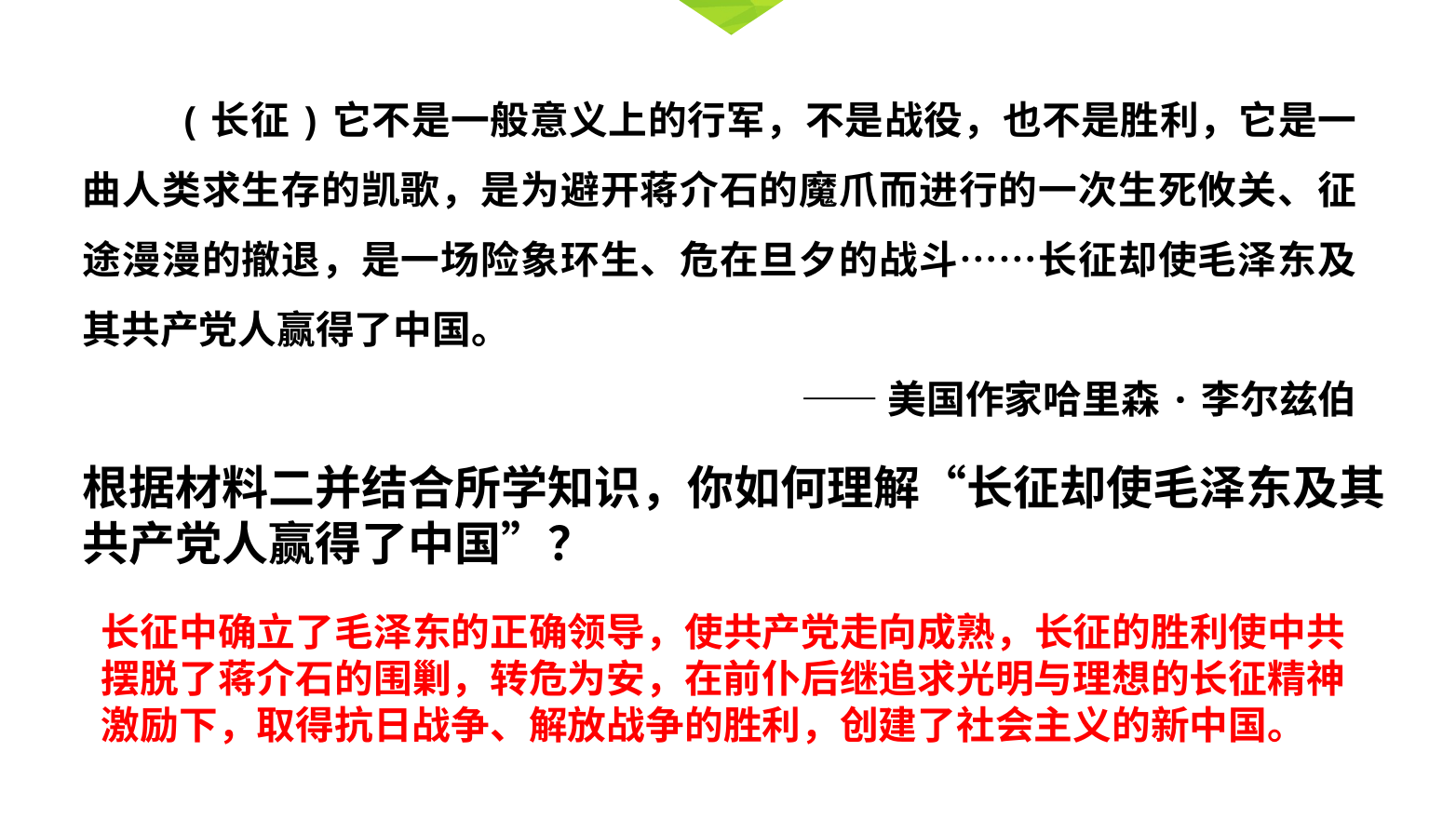

(长征)它不是一般意义上的行军，不是战役，也不是胜利，它是一曲人类求生存的凯歌，是为避开蒋介石的魔爪而进行的一次生死攸关、征途漫漫的撤退，是一场险象环生、危在旦夕的战斗……长征却使毛泽东及其共产党人赢得了中国。
——美国作家哈里森·李尔兹伯
根据材料二并结合所学知识，你如何理解“长征却使毛泽东及其共产党人赢得了中国”？
长征中确立了毛泽东的正确领导，使共产党走向成熟，长征的胜利使中共摆脱了蒋介石的围剿，转危为安，在前仆后继追求光明与理想的长征精神激励下，取得抗日战争、解放战争的胜利，创建了社会主义的新中国。